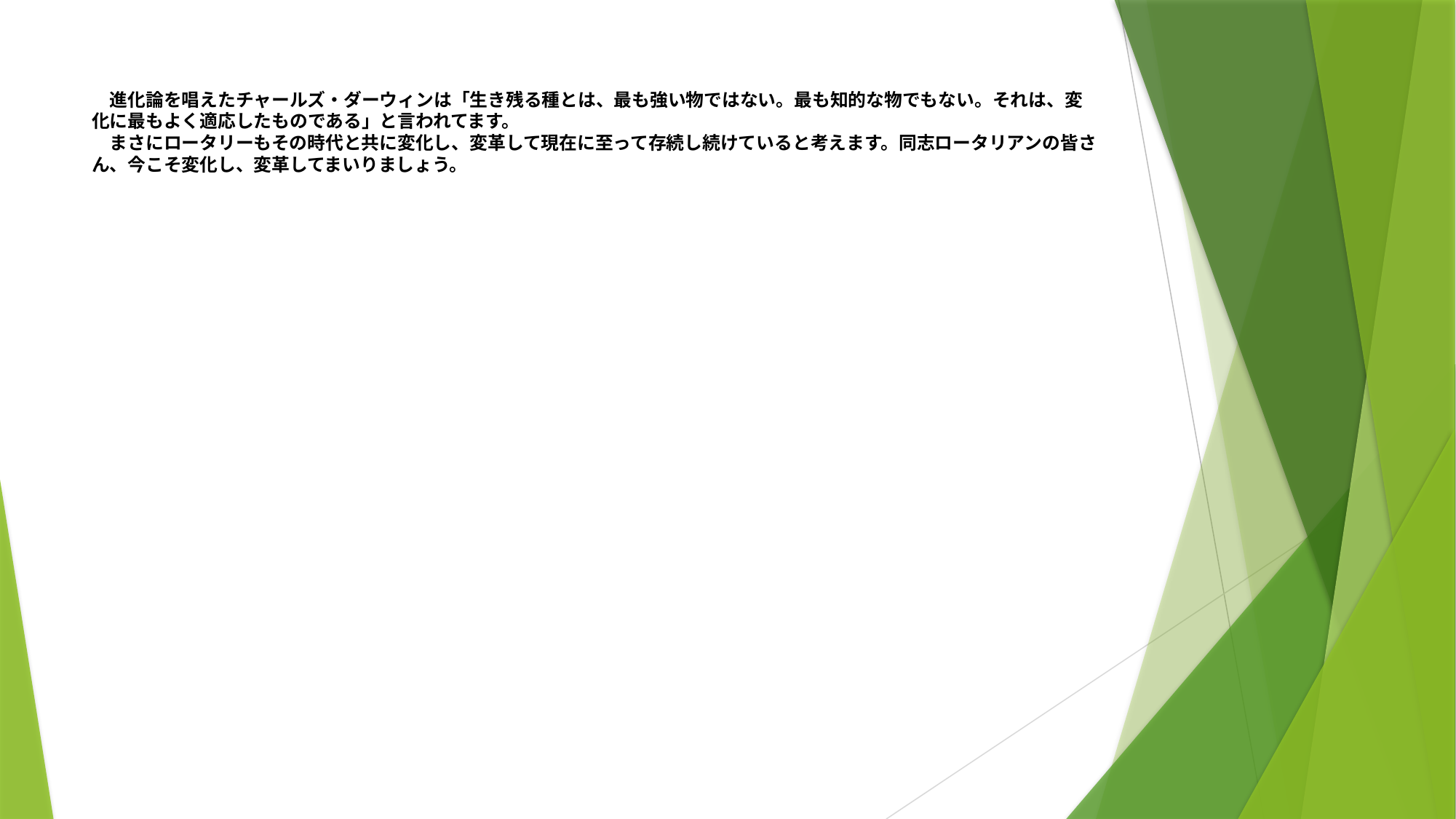

# 進化論を唱えたチャールズ・ダーウィンは「生き残る種とは、最も強い物ではない。最も知的な物でもない。それは、変化に最もよく適応したものである」と言われてます。 　まさにロータリーもその時代と共に変化し、変革して現在に至って存続し続けていると考えます。同志ロータリアンの皆さん、今こそ変化し、変革してまいりましょう。